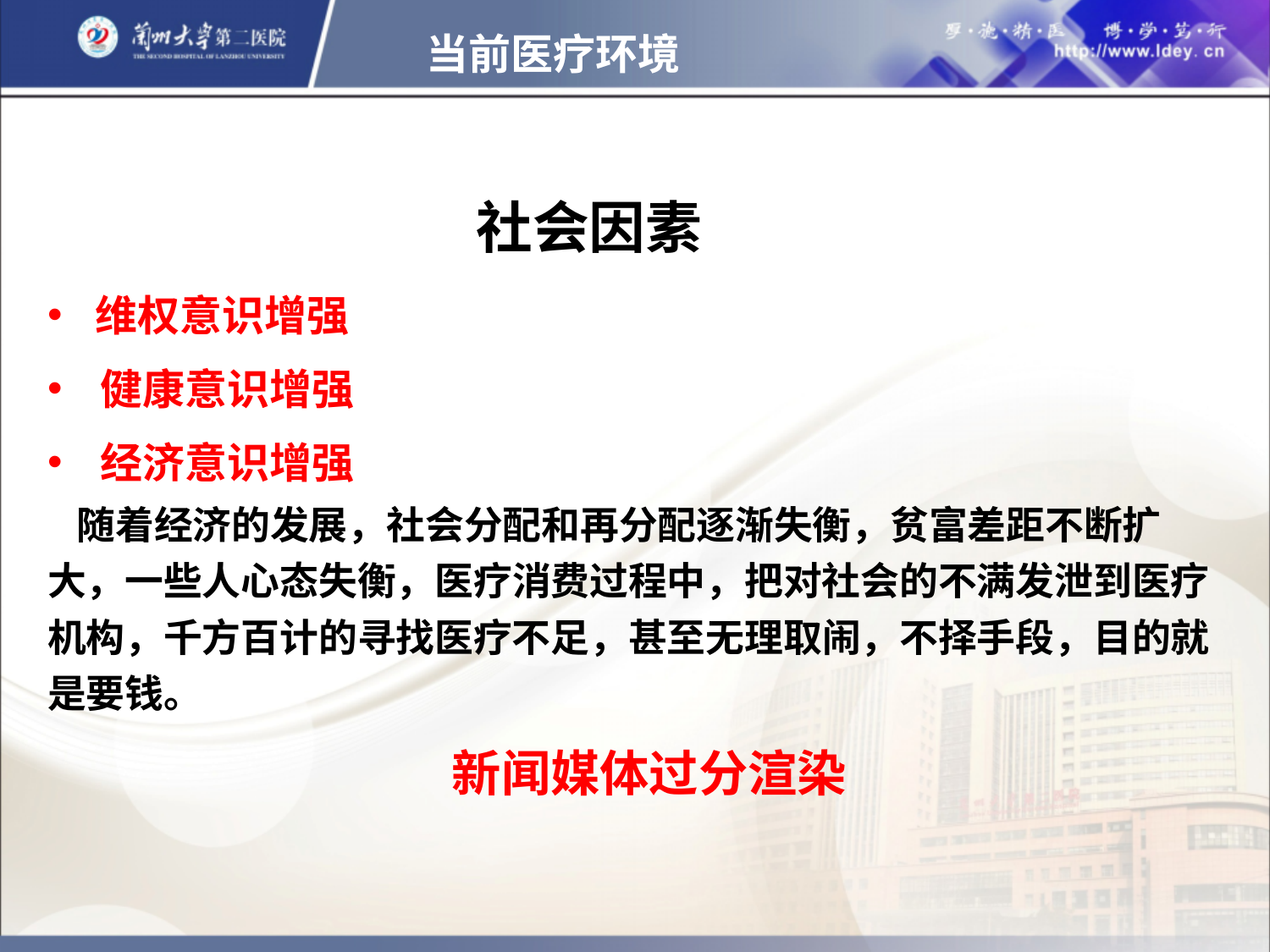

当前医疗环境
                        社会因素

维权意识增强
健康意识增强
经济意识增强
  随着经济的发展，社会分配和再分配逐渐失衡，贫富差距不断扩大，一些人心态失衡，医疗消费过程中，把对社会的不满发泄到医疗机构，千方百计的寻找医疗不足，甚至无理取闹，不择手段，目的就是要钱。

新闻媒体过分渲染